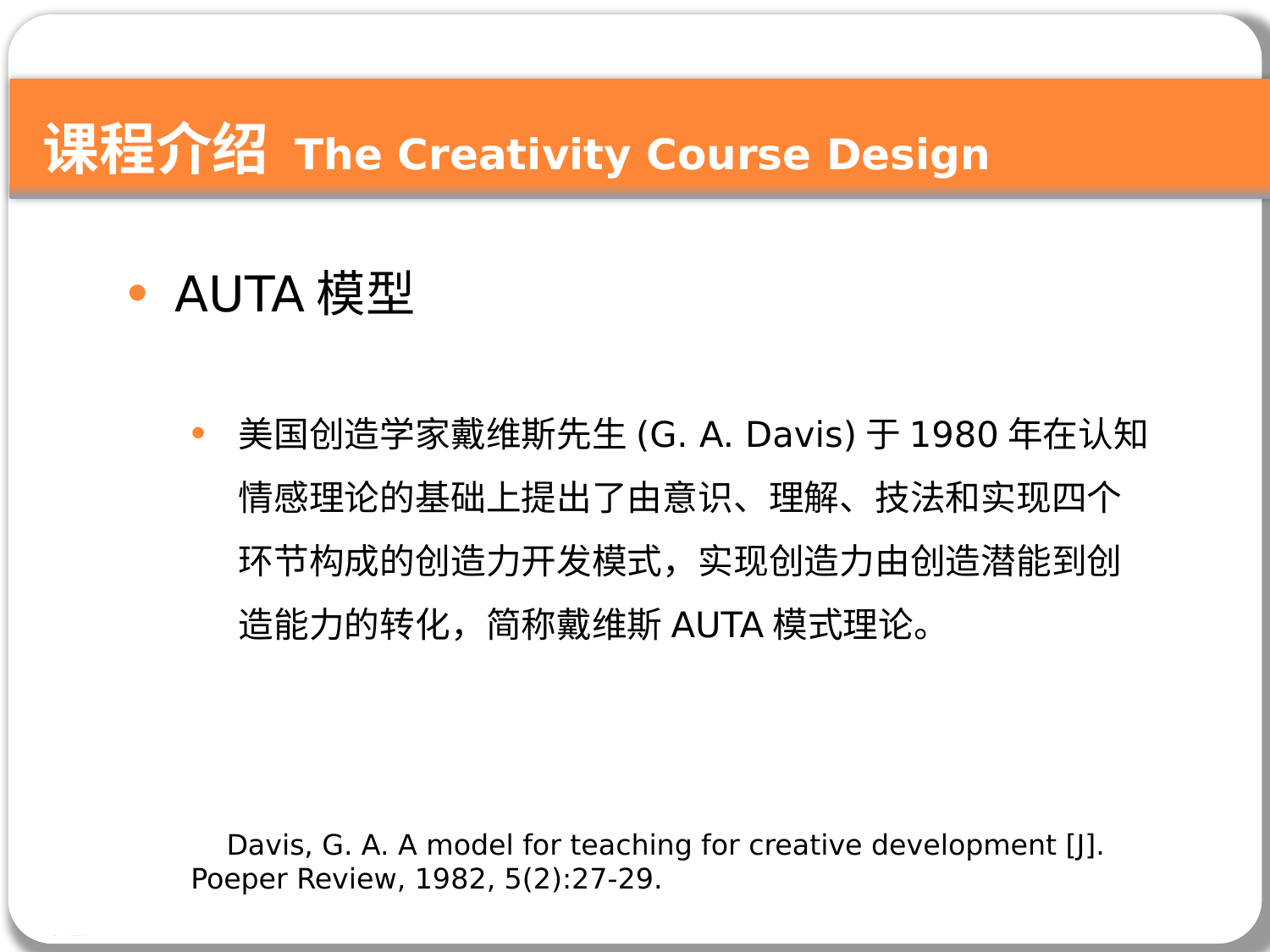

课程介绍 The Creativity Course Design

AUTA模型

美国创造学家戴维斯先生(G. A. Davis)于1980年在认知情感理论的基础上提出了由意识、理解、技法和实现四个环节构成的创造力开发模式，实现创造力由创造潜能到创造能力的转化，简称戴维斯AUTA模式理论。

    Davis, G. A. A model for teaching for creative development [J]. Poeper Review, 1982, 5(2):27-29.